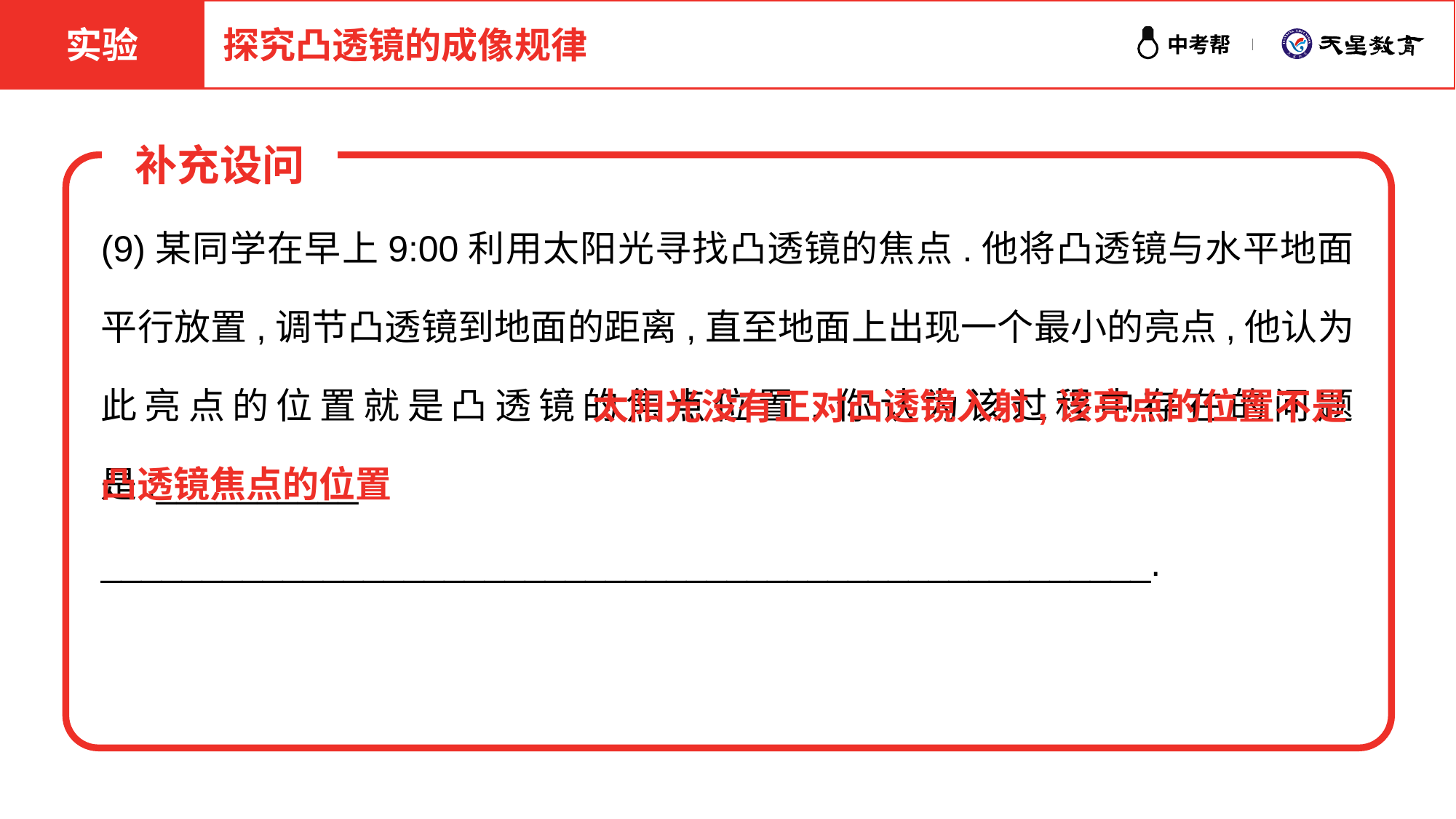

实验
探究凸透镜的成像规律
补充设问

(9)某同学在早上9:00利用太阳光寻找凸透镜的焦点.他将凸透镜与水平地面平行放置,调节凸透镜到地面的距离,直至地面上出现一个最小的亮点,他认为此亮点的位置就是凸透镜的焦点位置.你认为该过程中存在的问题是:__________
____________________________________________________.
                                                           太阳光没有正对凸透镜入射,该亮点的位置不是凸透镜焦点的位置